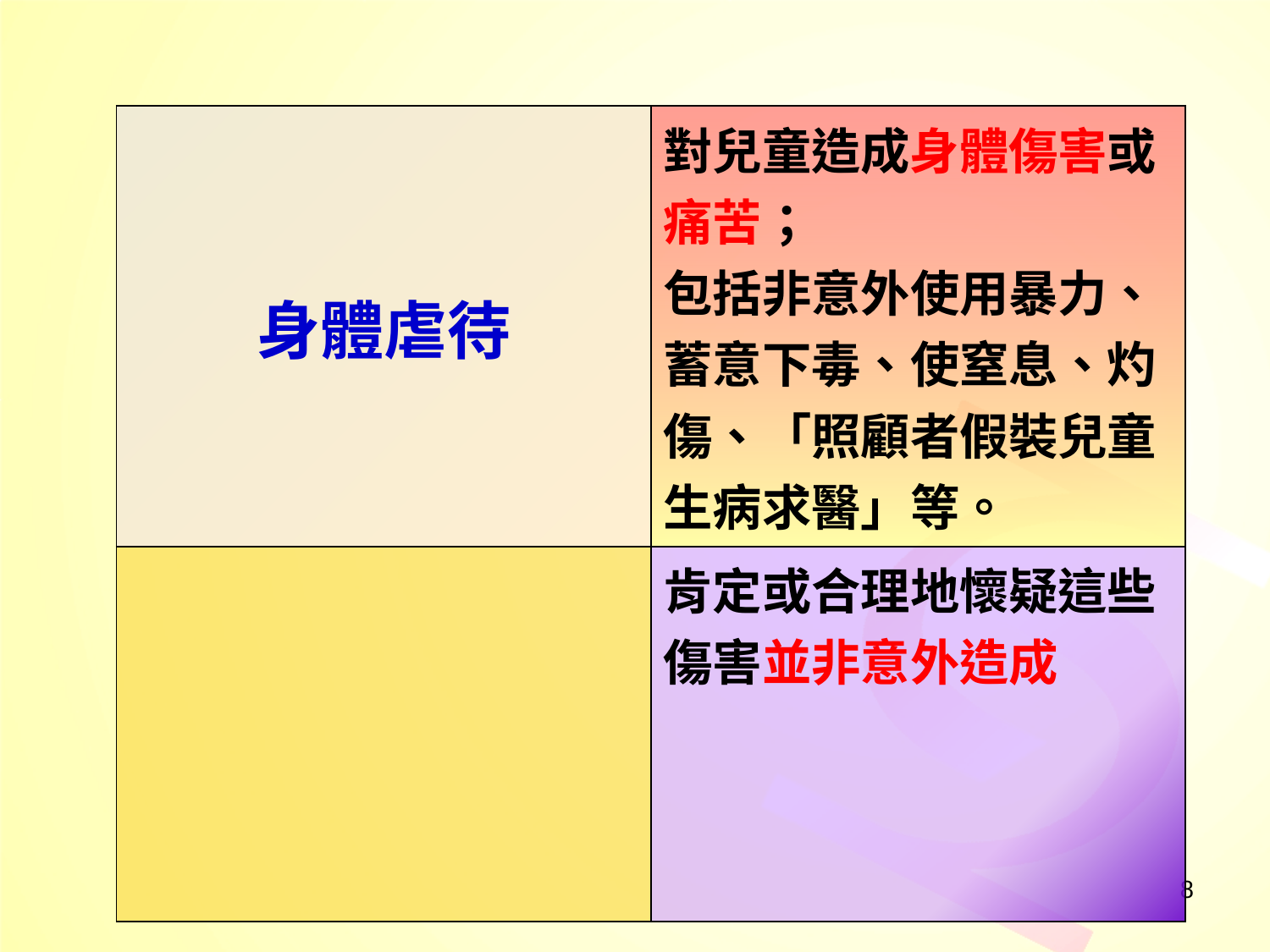

| 身體虐待 | 對兒童造成身體傷害或痛苦； 包括非意外使用暴力、蓄意下毒、使窒息、灼傷、「照顧者假裝兒童生病求醫」等。 |
| --- | --- |
|  | 肯定或合理地懷疑這些傷害並非意外造成 |
8